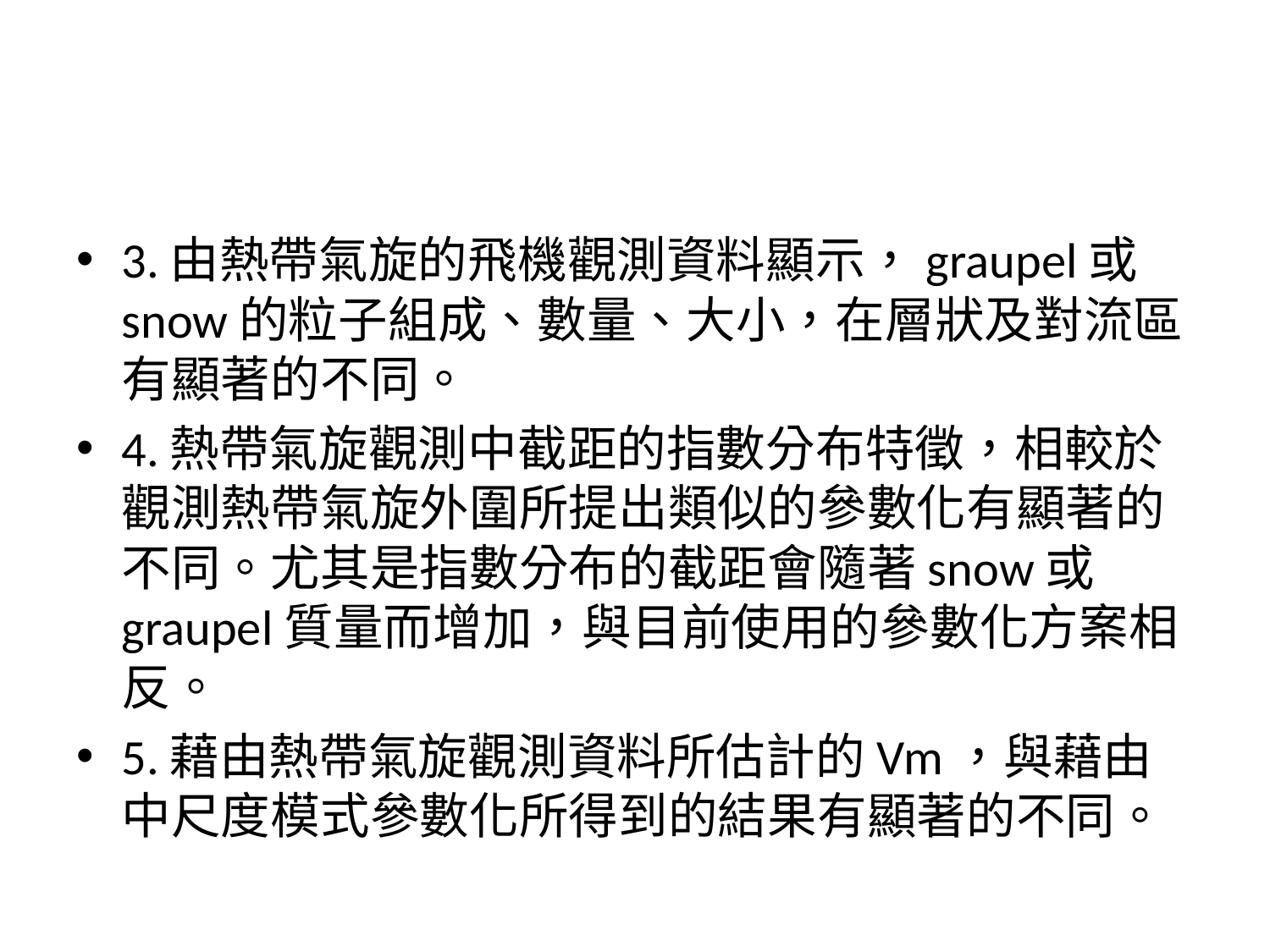

#
3.由熱帶氣旋的飛機觀測資料顯示，graupel或snow的粒子組成、數量、大小，在層狀及對流區有顯著的不同。
4.熱帶氣旋觀測中截距的指數分布特徵，相較於觀測熱帶氣旋外圍所提出類似的參數化有顯著的不同。尤其是指數分布的截距會隨著snow或graupel質量而增加，與目前使用的參數化方案相反。
5.藉由熱帶氣旋觀測資料所估計的Vm，與藉由中尺度模式參數化所得到的結果有顯著的不同。